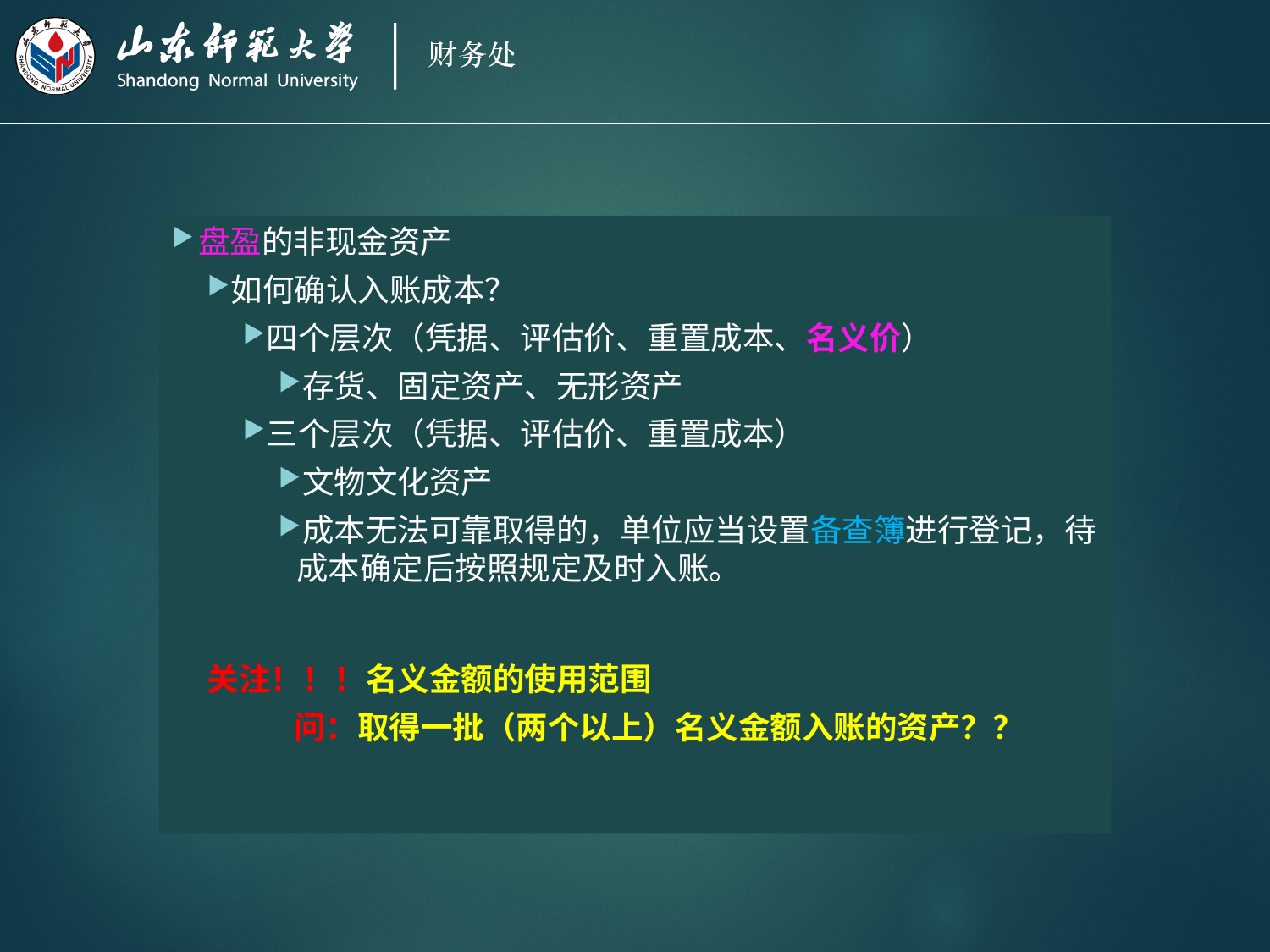

盘盈的非现金资产
如何确认入账成本？
四个层次（凭据、评估价、重置成本、名义价）
存货、固定资产、无形资产
三个层次（凭据、评估价、重置成本）
文物文化资产
成本无法可靠取得的，单位应当设置备查簿进行登记，待成本确定后按照规定及时入账。

关注！！！名义金额的使用范围
           问：取得一批（两个以上）名义金额入账的资产？？